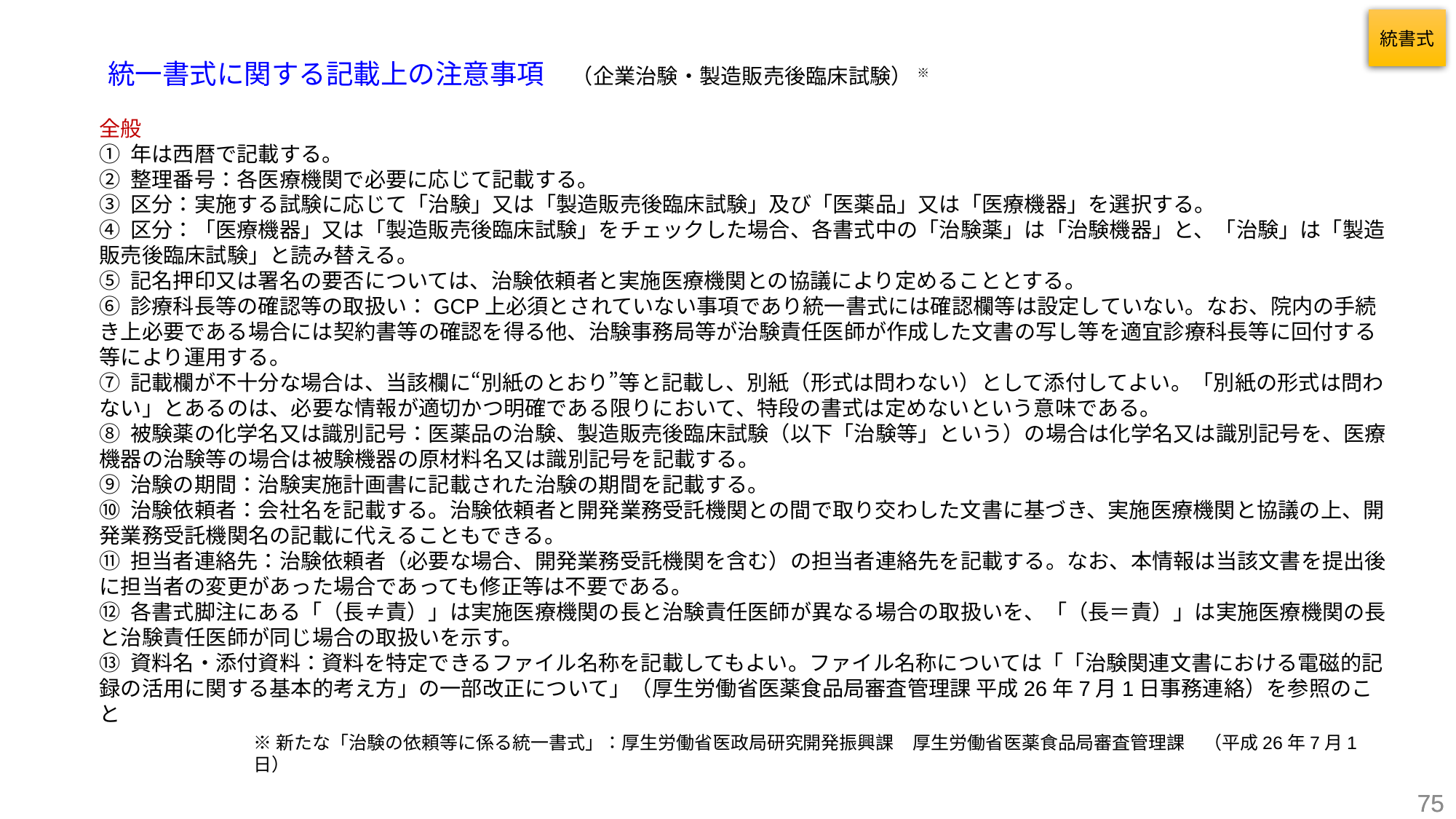

統書式

 統一書式に関する記載上の注意事項 　（企業治験・製造販売後臨床試験） ※

全般
① 年は西暦で記載する。
② 整理番号：各医療機関で必要に応じて記載する。
③ 区分：実施する試験に応じて「治験」又は「製造販売後臨床試験」及び「医薬品」又は「医療機器」を選択する。
④ 区分：「医療機器」又は「製造販売後臨床試験」をチェックした場合、各書式中の「治験薬」は「治験機器」と、「治験」は「製造販売後臨床試験」と読み替える。
⑤ 記名押印又は署名の要否については、治験依頼者と実施医療機関との協議により定めることとする。
⑥ 診療科長等の確認等の取扱い：GCP上必須とされていない事項であり統一書式には確認欄等は設定していない。なお、院内の手続き上必要である場合には契約書等の確認を得る他、治験事務局等が治験責任医師が作成した文書の写し等を適宜診療科長等に回付する等により運用する。
⑦ 記載欄が不十分な場合は、当該欄に“別紙のとおり”等と記載し、別紙（形式は問わない）として添付してよい。「別紙の形式は問わない」とあるのは、必要な情報が適切かつ明確である限りにおいて、特段の書式は定めないという意味である。
⑧ 被験薬の化学名又は識別記号：医薬品の治験、製造販売後臨床試験（以下「治験等」という）の場合は化学名又は識別記号を、医療機器の治験等の場合は被験機器の原材料名又は識別記号を記載する。
⑨ 治験の期間：治験実施計画書に記載された治験の期間を記載する。
⑩ 治験依頼者：会社名を記載する。治験依頼者と開発業務受託機関との間で取り交わした文書に基づき、実施医療機関と協議の上、開発業務受託機関名の記載に代えることもできる。
⑪ 担当者連絡先：治験依頼者（必要な場合、開発業務受託機関を含む）の担当者連絡先を記載する。なお、本情報は当該文書を提出後に担当者の変更があった場合であっても修正等は不要である。
⑫ 各書式脚注にある「（長≠責）」は実施医療機関の長と治験責任医師が異なる場合の取扱いを、「（長＝責）」は実施医療機関の長と治験責任医師が同じ場合の取扱いを示す。
⑬ 資料名・添付資料：資料を特定できるファイル名称を記載してもよい。ファイル名称については「「治験関連文書における電磁的記録の活用に関する基本的考え方」の一部改正について」（厚生労働省医薬食品局審査管理課 平成26年7月1日事務連絡）を参照のこと
※新たな「治験の依頼等に係る統一書式」：厚生労働省医政局研究開発振興課　厚生労働省医薬食品局審査管理課　（平成26年7月1日）